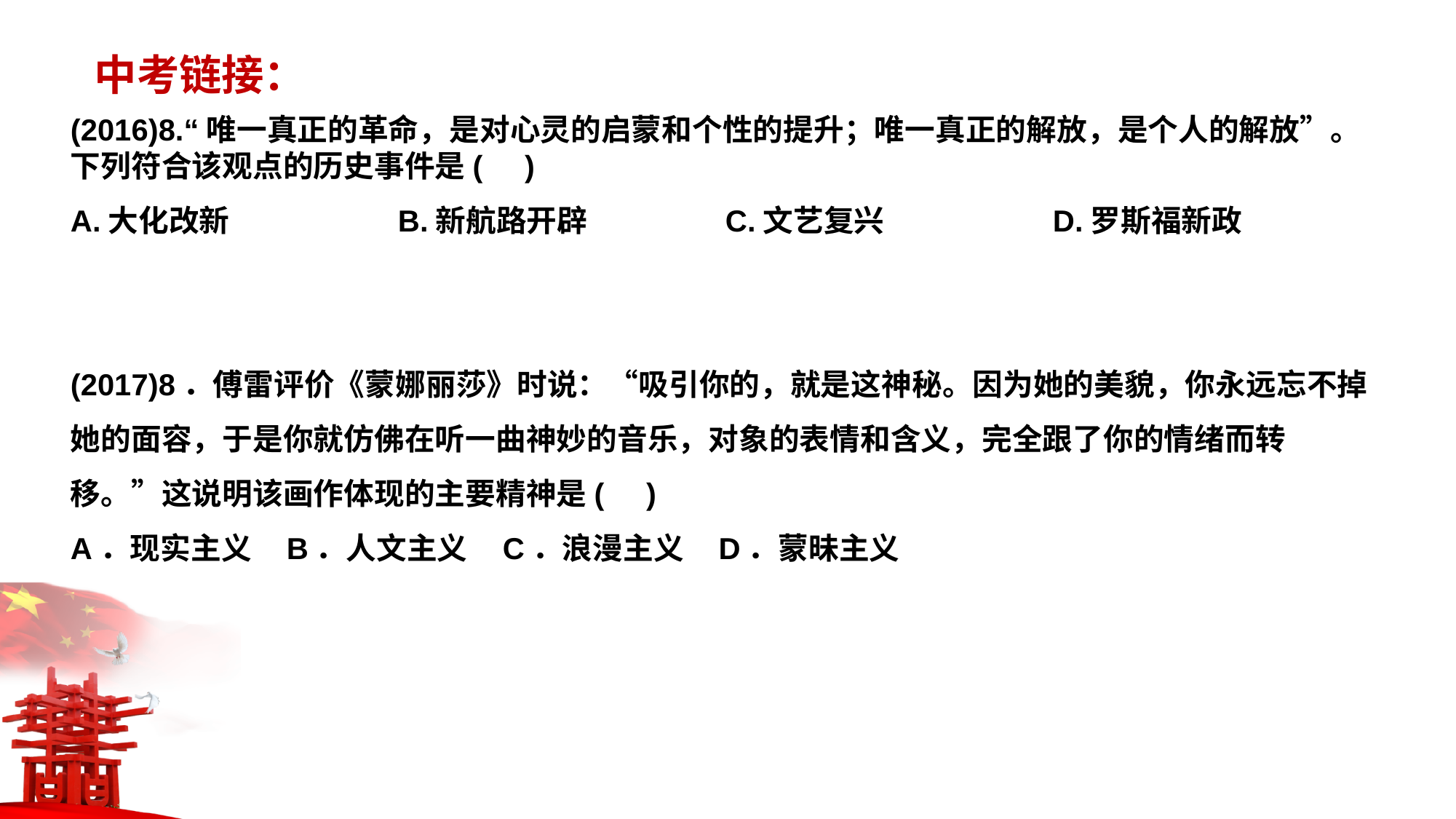

中考链接：
(2016)8.“唯一真正的革命，是对心灵的启蒙和个性的提升；唯一真正的解放，是个人的解放”。下列符合该观点的历史事件是(     )A.大化改新		B.新航路开辟		C.文艺复兴		D.罗斯福新政

(2017)8．傅雷评价《蒙娜丽莎》时说：“吸引你的，就是这神秘。因为她的美貌，你永远忘不掉她的面容，于是你就仿佛在听一曲神妙的音乐，对象的表情和含义，完全跟了你的情绪而转移。”这说明该画作体现的主要精神是(     )
A．现实主义    B．人文主义    C．浪漫主义    D．蒙昧主义